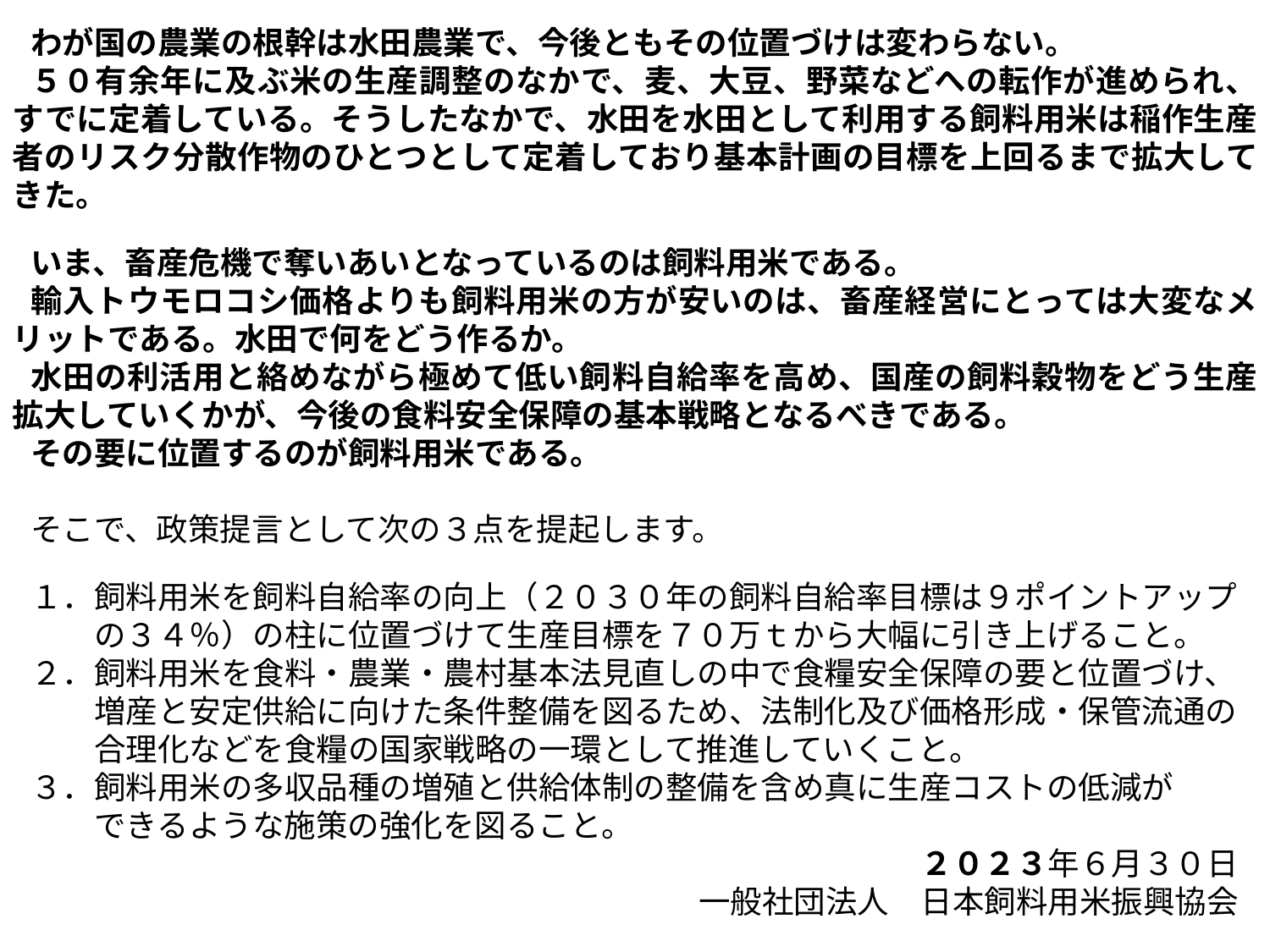

わが国の農業の根幹は水田農業で、今後ともその位置づけは変わらない。
５０有余年に及ぶ米の生産調整のなかで、麦、大豆、野菜などへの転作が進められ、すでに定着している。そうしたなかで、水田を水田として利用する飼料用米は稲作生産者のリスク分散作物のひとつとして定着しており基本計画の目標を上回るまで拡大してきた。

いま、畜産危機で奪いあいとなっているのは飼料用米である。
輸入トウモロコシ価格よりも飼料用米の方が安いのは、畜産経営にとっては大変なメリットである。水田で何をどう作るか。
水田の利活用と絡めながら極めて低い飼料自給率を高め、国産の飼料穀物をどう生産拡大していくかが、今後の食料安全保障の基本戦略となるべきである。
その要に位置するのが飼料用米である。

そこで、政策提言として次の３点を提起します。

１．飼料用米を飼料自給率の向上（２０３０年の飼料自給率目標は９ポイントアップ
　　の３４％）の柱に位置づけて生産目標を７０万ｔから大幅に引き上げること。
２．飼料用米を食料・農業・農村基本法見直しの中で食糧安全保障の要と位置づけ、
　　増産と安定供給に向けた条件整備を図るため、法制化及び価格形成・保管流通の
　　合理化などを食糧の国家戦略の一環として推進していくこと。
３．飼料用米の多収品種の増殖と供給体制の整備を含め真に生産コストの低減が
　　できるような施策の強化を図ること。
２０２３年６月３０日
一般社団法人　日本飼料用米振興協会